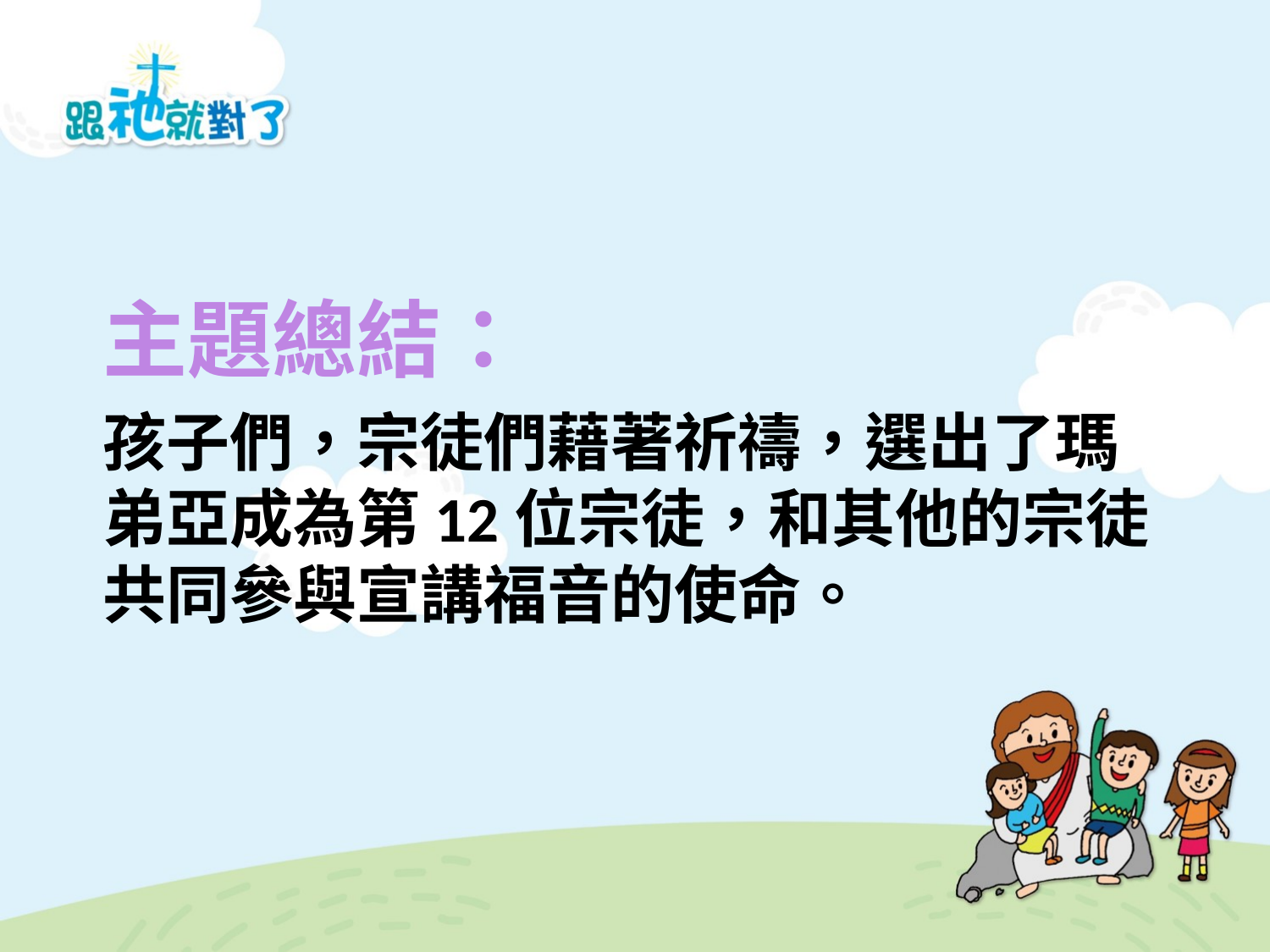

主題總結：
孩子們，宗徒們藉著祈禱，選出了瑪弟亞成為第12位宗徒，和其他的宗徒共同參與宣講福音的使命。